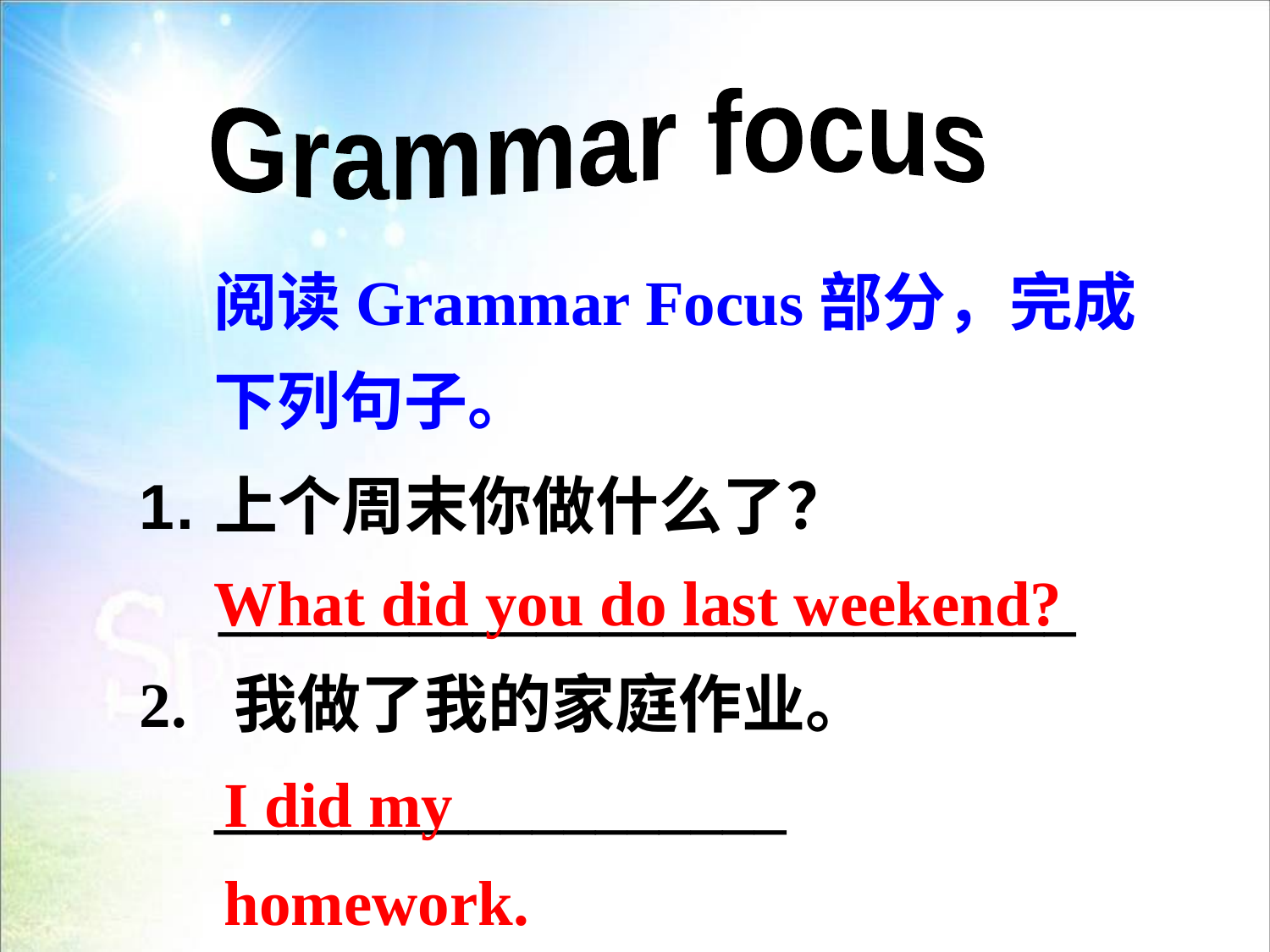

Grammar focus
阅读Grammar Focus部分，完成下列句子。
上个周末你做什么了？
     ___________________________
2.  我做了我的家庭作业。       __________________
What did you do last weekend?
I did my homework.